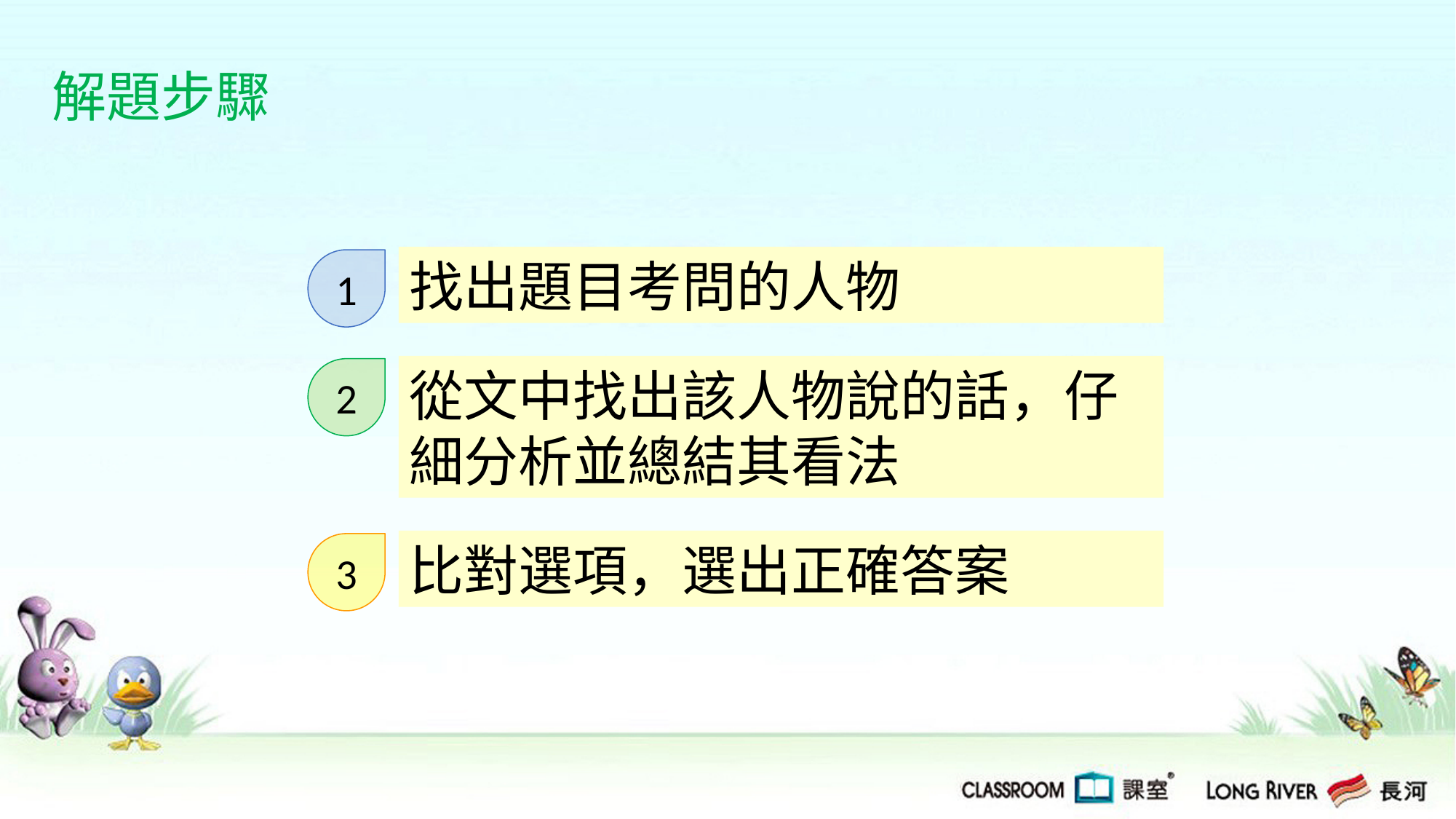

解題步驟
找出題目考問的人物
1
從文中找出該人物說的話，仔細分析並總結其看法
2
比對選項，選出正確答案
3